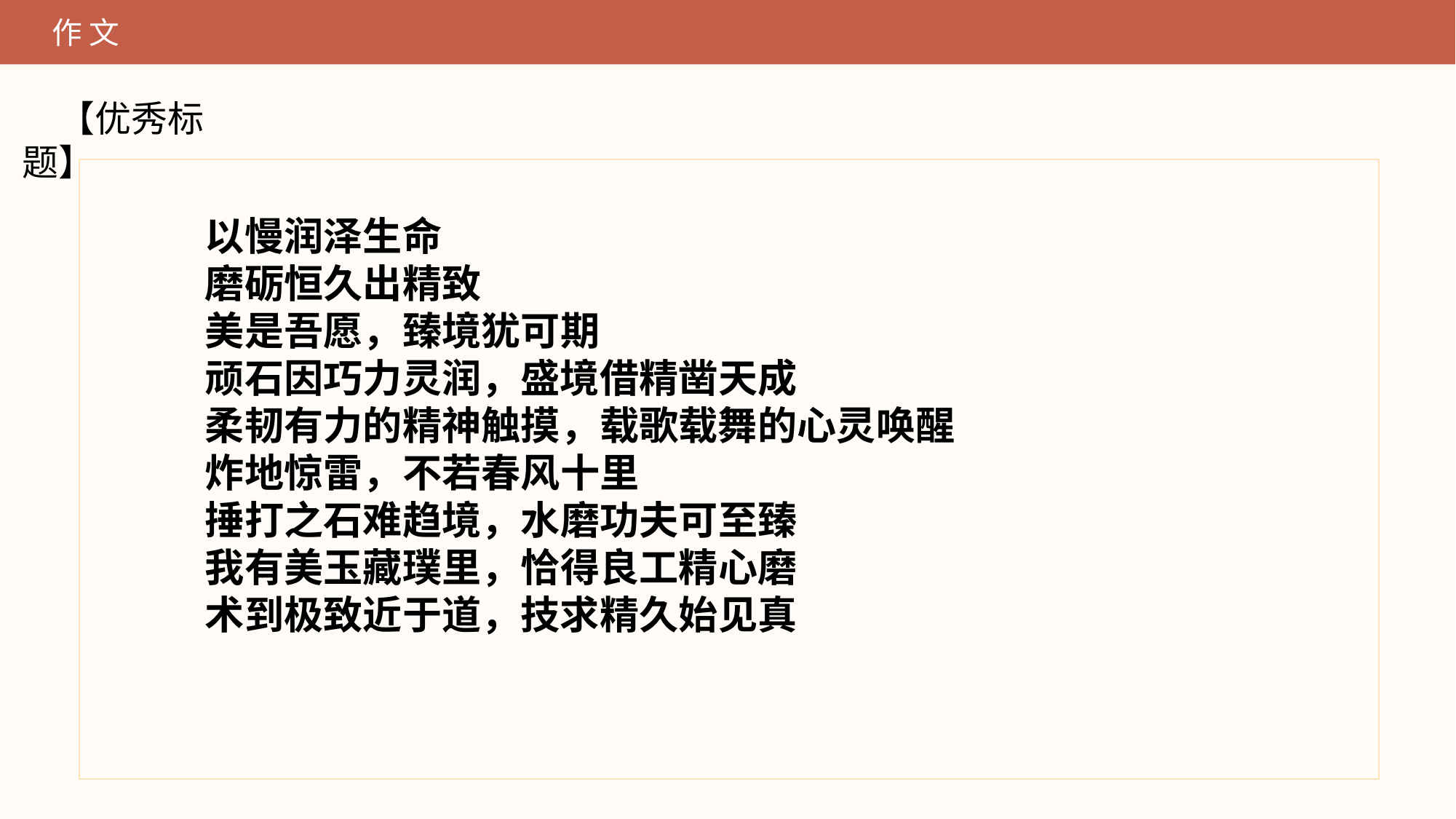

作 文
【优秀标题】

以慢润泽生命
磨砺恒久出精致
美是吾愿，臻境犹可期
顽石因巧力灵润，盛境借精凿天成
柔韧有力的精神触摸，载歌载舞的心灵唤醒
炸地惊雷，不若春风十里
捶打之石难趋境，水磨功夫可至臻
我有美玉藏璞里，恰得良工精心磨
术到极致近于道，技求精久始见真